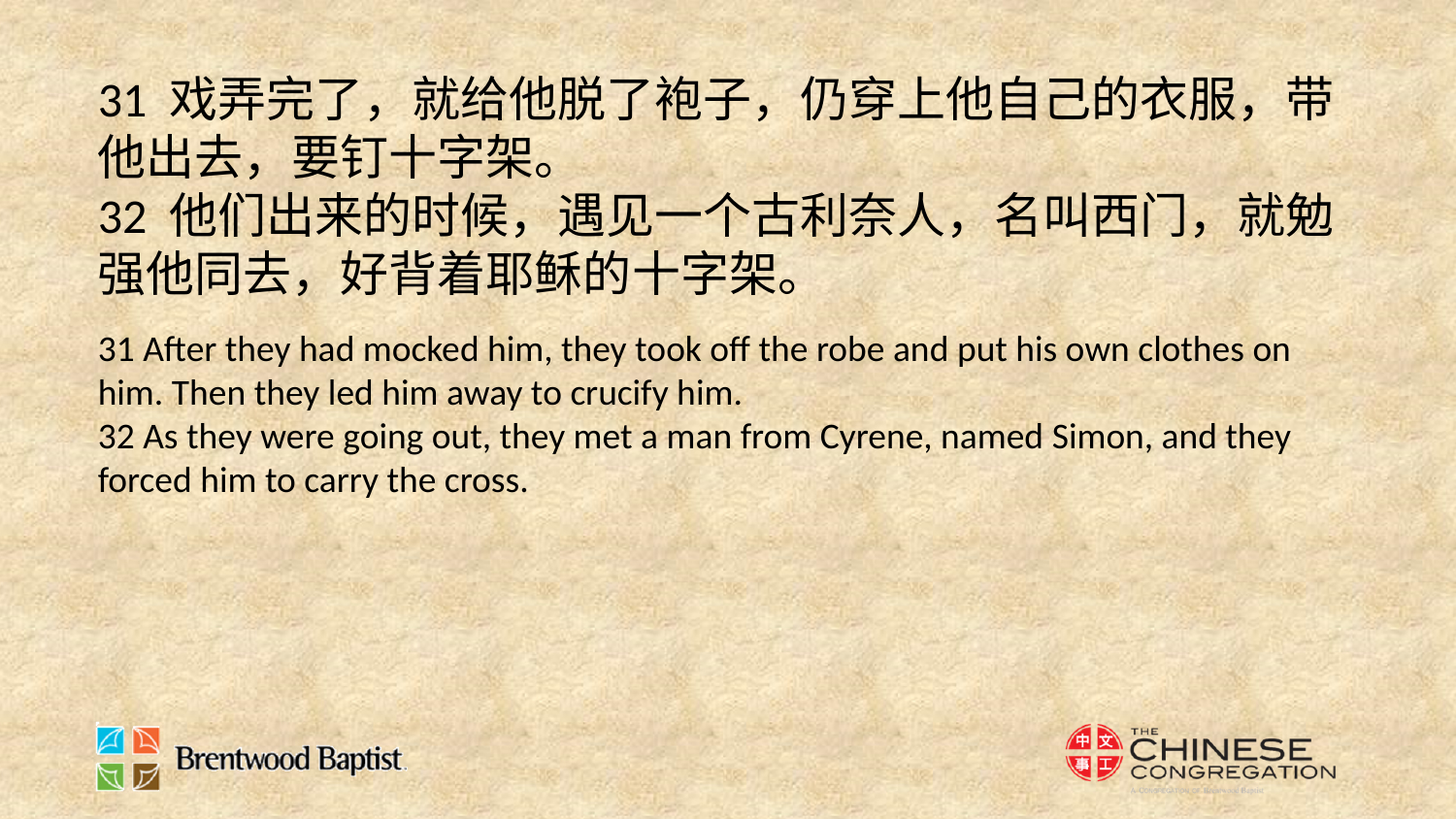

31 戏弄完了，就给他脱了袍子，仍穿上他自己的衣服，带他出去，要钉十字架。
32 他们出来的时候，遇见一个古利奈人，名叫西门，就勉强他同去，好背着耶稣的十字架。

31 After they had mocked him, they took off the robe and put his own clothes on him. Then they led him away to crucify him.
32 As they were going out, they met a man from Cyrene, named Simon, and they forced him to carry the cross.